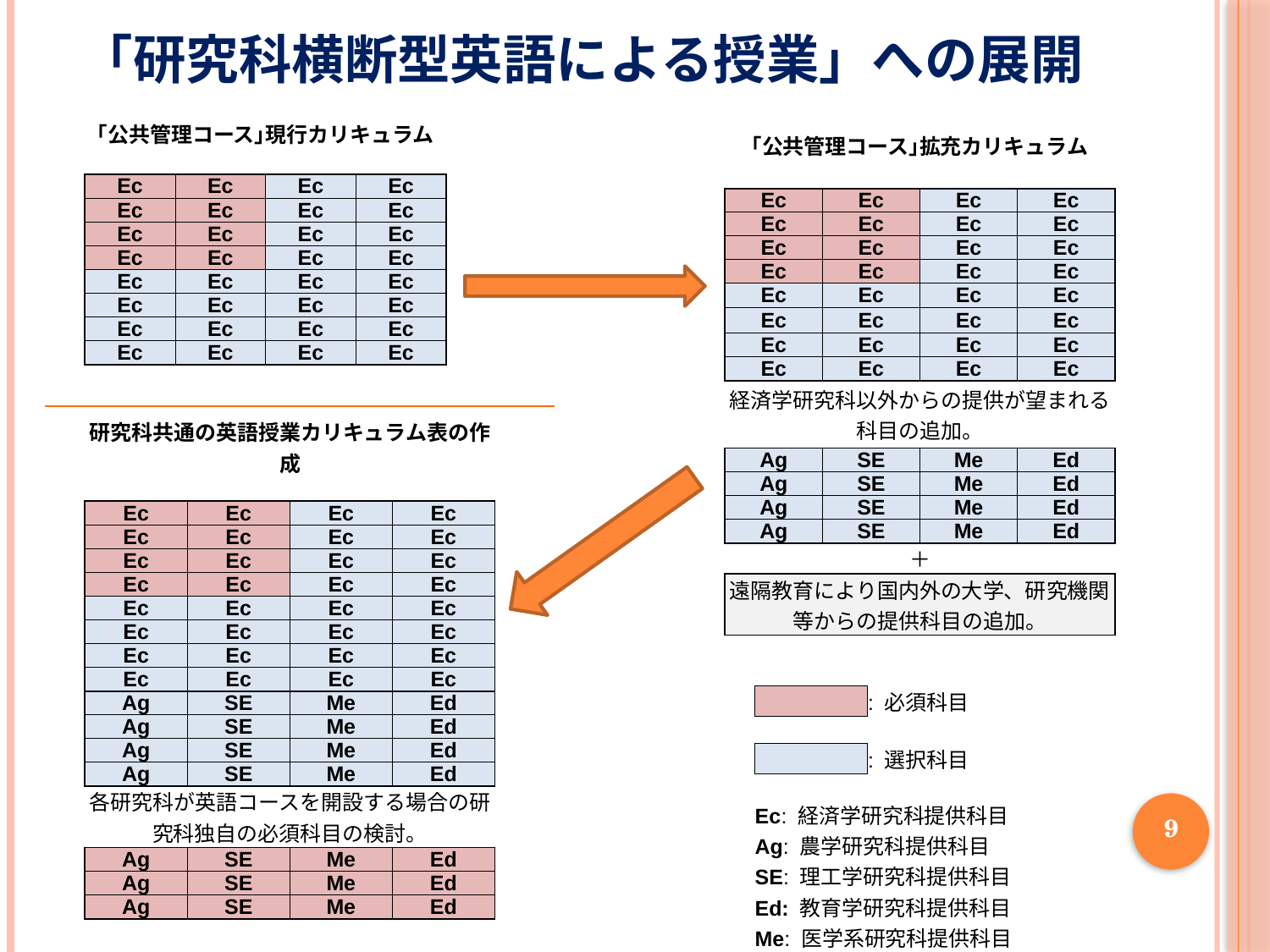

# 「研究科横断型英語による授業」への展開
| ｢公共管理コース｣現行カリキュラム |  |  |  |
| --- | --- | --- | --- |
|  |  |  |  |
| Ec | Ec | Ec | Ec |
| Ec | Ec | Ec | Ec |
| Ec | Ec | Ec | Ec |
| Ec | Ec | Ec | Ec |
| Ec | Ec | Ec | Ec |
| Ec | Ec | Ec | Ec |
| Ec | Ec | Ec | Ec |
| Ec | Ec | Ec | Ec |
| ｢公共管理コース｣拡充カリキュラム |  |  |  |
| --- | --- | --- | --- |
|  |  |  |  |
| Ec | Ec | Ec | Ec |
| Ec | Ec | Ec | Ec |
| Ec | Ec | Ec | Ec |
| Ec | Ec | Ec | Ec |
| Ec | Ec | Ec | Ec |
| Ec | Ec | Ec | Ec |
| Ec | Ec | Ec | Ec |
| Ec | Ec | Ec | Ec |
| 経済学研究科以外からの提供が望まれる科目の追加。 |  |  |  |
| Ag | SE | Me | Ed |
| Ag | SE | Me | Ed |
| Ag | SE | Me | Ed |
| Ag | SE | Me | Ed |
|  | ＋ |  |  |
| 遠隔教育により国内外の大学、研究機関等からの提供科目の追加。 |  |  |  |

| 研究科共通の英語授業カリキュラム表の作成 |  |  |  |
| --- | --- | --- | --- |
|  |  |  |  |
| Ec | Ec | Ec | Ec |
| Ec | Ec | Ec | Ec |
| Ec | Ec | Ec | Ec |
| Ec | Ec | Ec | Ec |
| Ec | Ec | Ec | Ec |
| Ec | Ec | Ec | Ec |
| Ec | Ec | Ec | Ec |
| Ec | Ec | Ec | Ec |
| Ag | SE | Me | Ed |
| Ag | SE | Me | Ed |
| Ag | SE | Me | Ed |
| Ag | SE | Me | Ed |
| 各研究科が英語コースを開設する場合の研究科独自の必須科目の検討。 |  |  |  |
| Ag | SE | Me | Ed |
| Ag | SE | Me | Ed |
| Ag | SE | Me | Ed |

|  | : 必須科目 |  |
| --- | --- | --- |
|  |  |  |
|  | : 選択科目 |  |
|  |  |  |
| Ec: 経済学研究科提供科目 |  |  |
| Ag: 農学研究科提供科目 |  |  |
| SE: 理工学研究科提供科目 |  |  |
| Ed: 教育学研究科提供科目 |  |  |
| Me: 医学系研究科提供科目 |  |  |
9